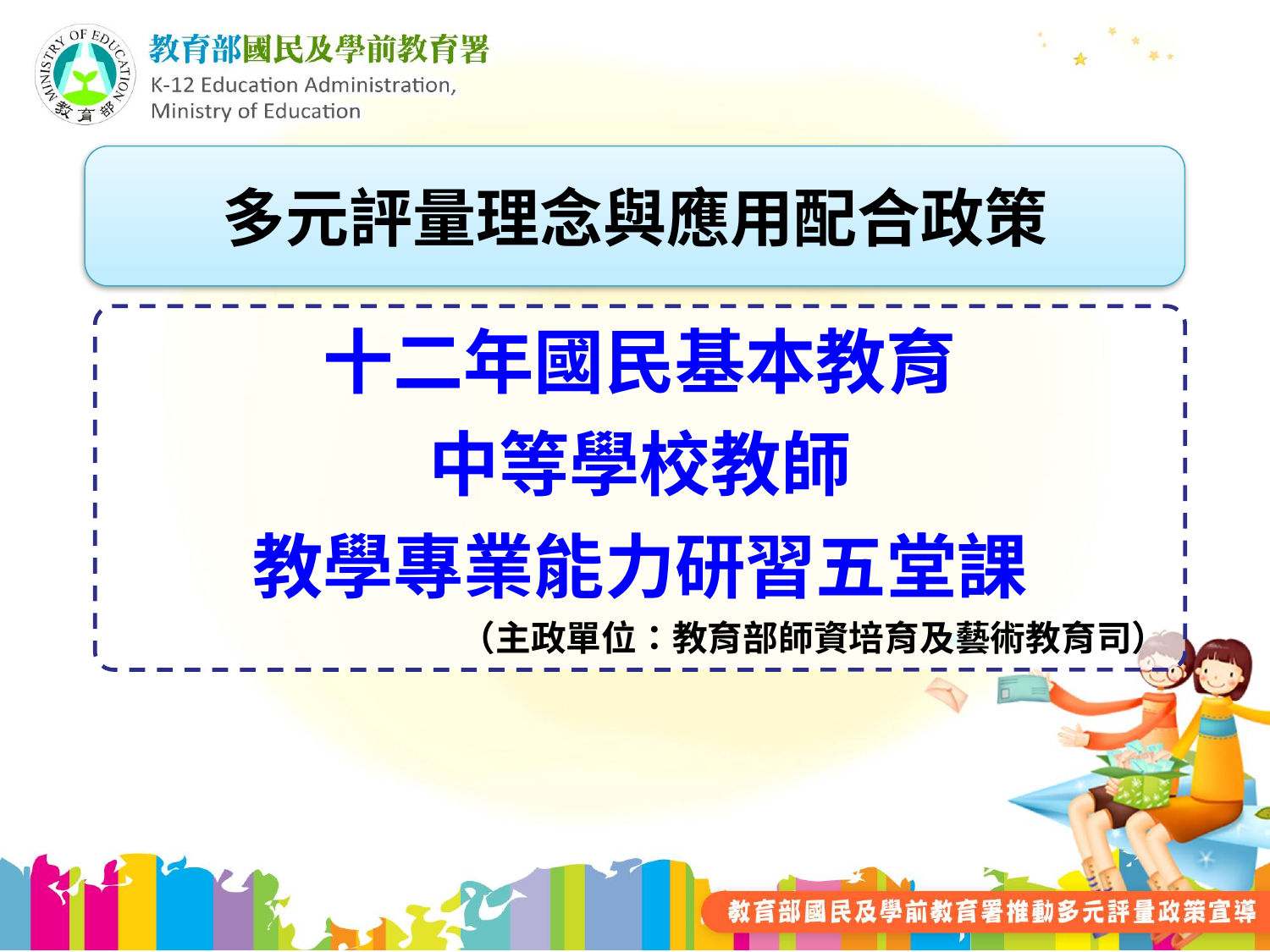

多元評量理念與應用配合政策
十二年國民基本教育
中等學校教師
教學專業能力研習五堂課
（主政單位：教育部師資培育及藝術教育司）